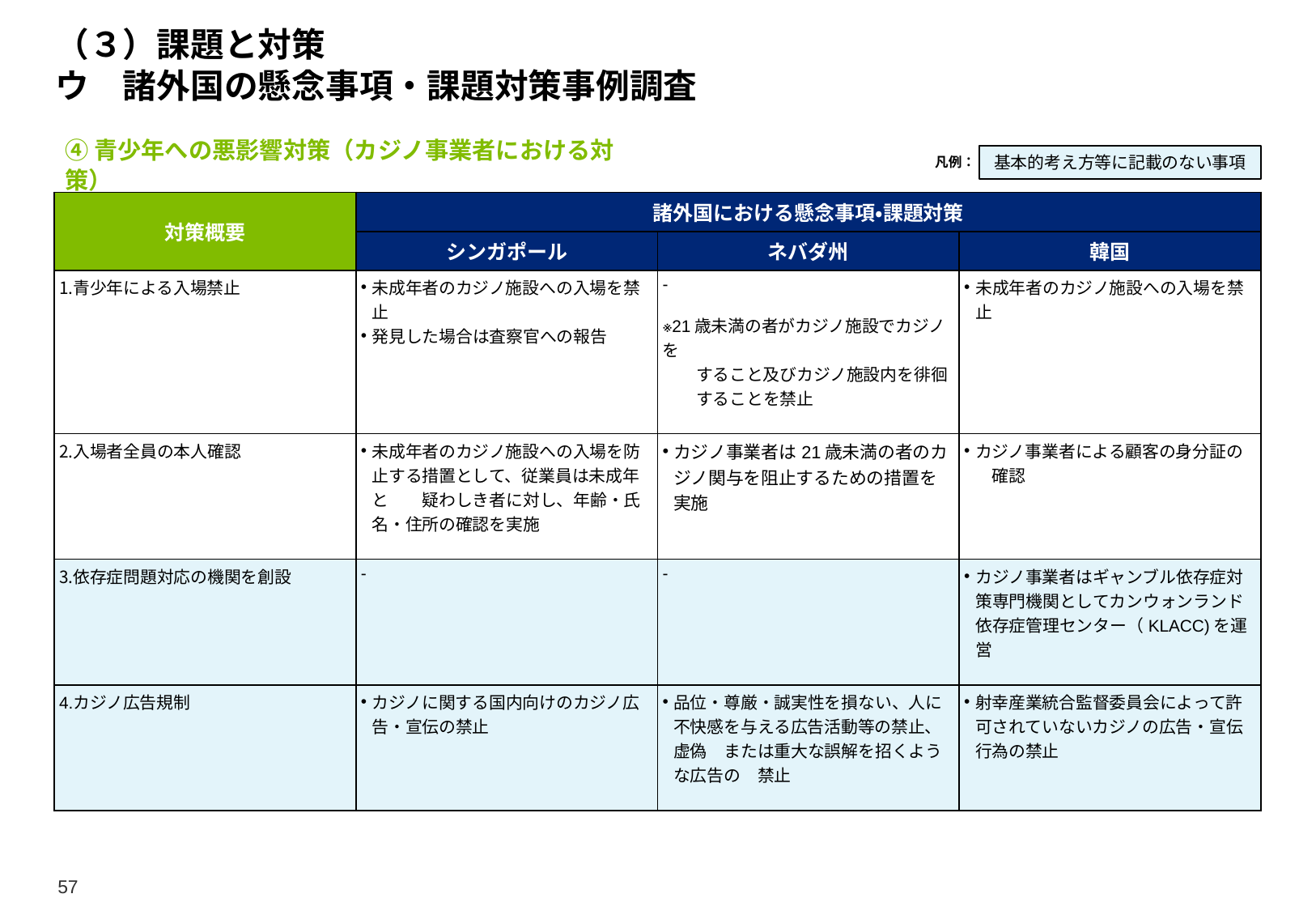

# （３）課題と対策 ウ　諸外国の懸念事項・課題対策事例調査
④青少年への悪影響対策（カジノ事業者における対策）
凡例：
基本的考え方等に記載のない事項
| 対策概要 | 諸外国における懸念事項・課題対策 |  |  |
| --- | --- | --- | --- |
|  | シンガポール | ネバダ州 | 韓国 |
| 青少年による入場禁止 | 未成年者のカジノ施設への入場を禁止 発見した場合は査察官への報告 | - ※21歳未満の者がカジノ施設でカジノを 　　すること及びカジノ施設内を徘徊 　　することを禁止 | 未成年者のカジノ施設への入場を禁止 |
| 入場者全員の本人確認 | 未成年者のカジノ施設への入場を防止する措置として、従業員は未成年と　　疑わしき者に対し、年齢・氏名・住所の確認を実施 | カジノ事業者は21歳未満の者のカジノ関与を阻止するための措置を実施 | カジノ事業者による顧客の身分証の　確認 |
| 依存症問題対応の機関を創設 | - | - | カジノ事業者はギャンブル依存症対策専門機関としてカンウォンランド依存症管理センター（KLACC)を運営 |
| カジノ広告規制 | カジノに関する国内向けのカジノ広告・宣伝の禁止 | 品位・尊厳・誠実性を損ない、人に不快感を与える広告活動等の禁止、虚偽　または重大な誤解を招くような広告の　禁止 | 射幸産業統合監督委員会によって許可されていないカジノの広告・宣伝行為の禁止 |
57